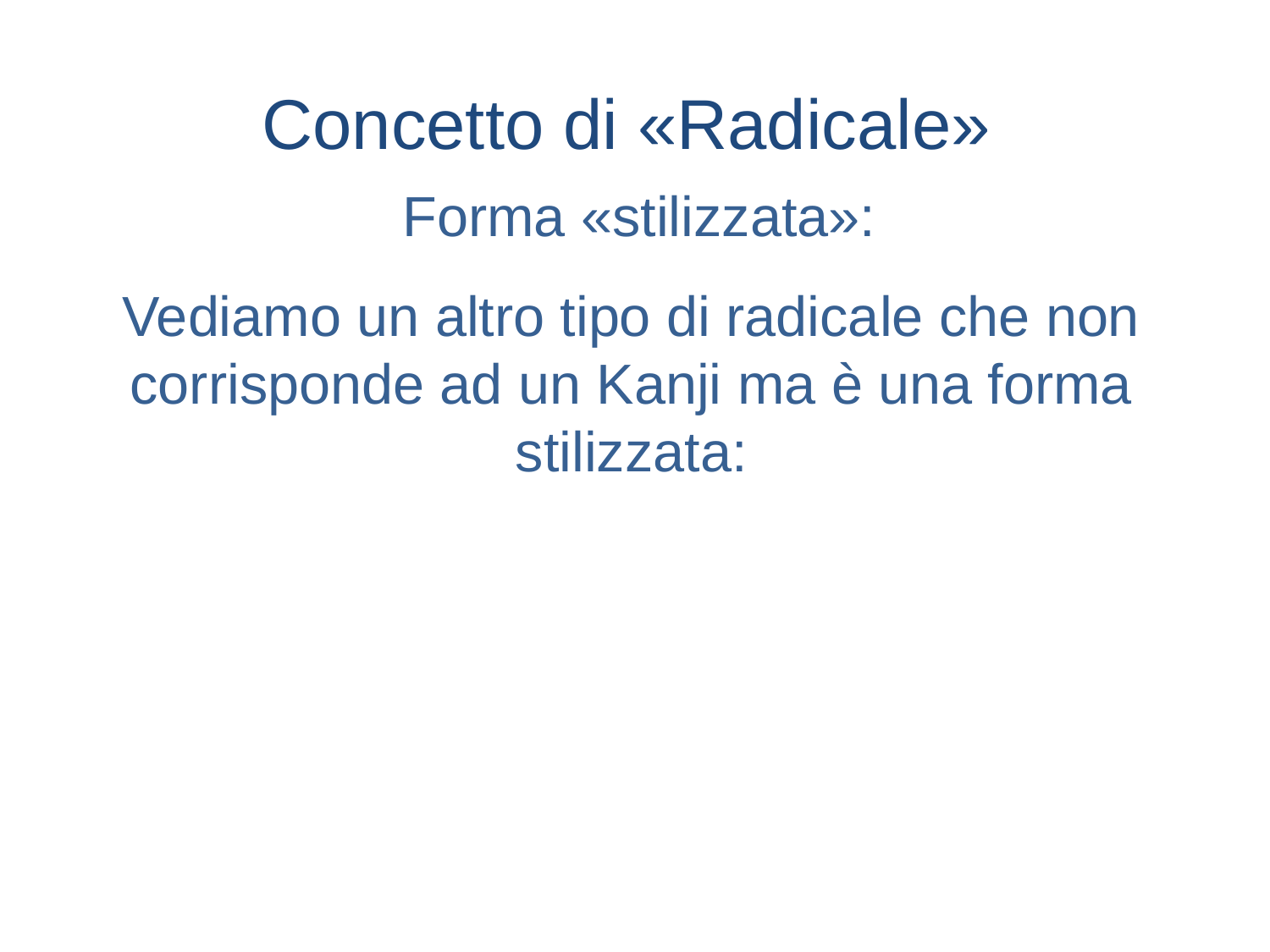

Concetto di «Radicale»
 Forma «stilizzata»:

Esempio: Radicale Albero  木
Ideogramma Albero  木

In questo caso il radicale è in forma Completa, identico all’ideogramma

Vediamo un altro tipo di radicale che non corrisponde ad un Kanji ma è una forma stilizzata: